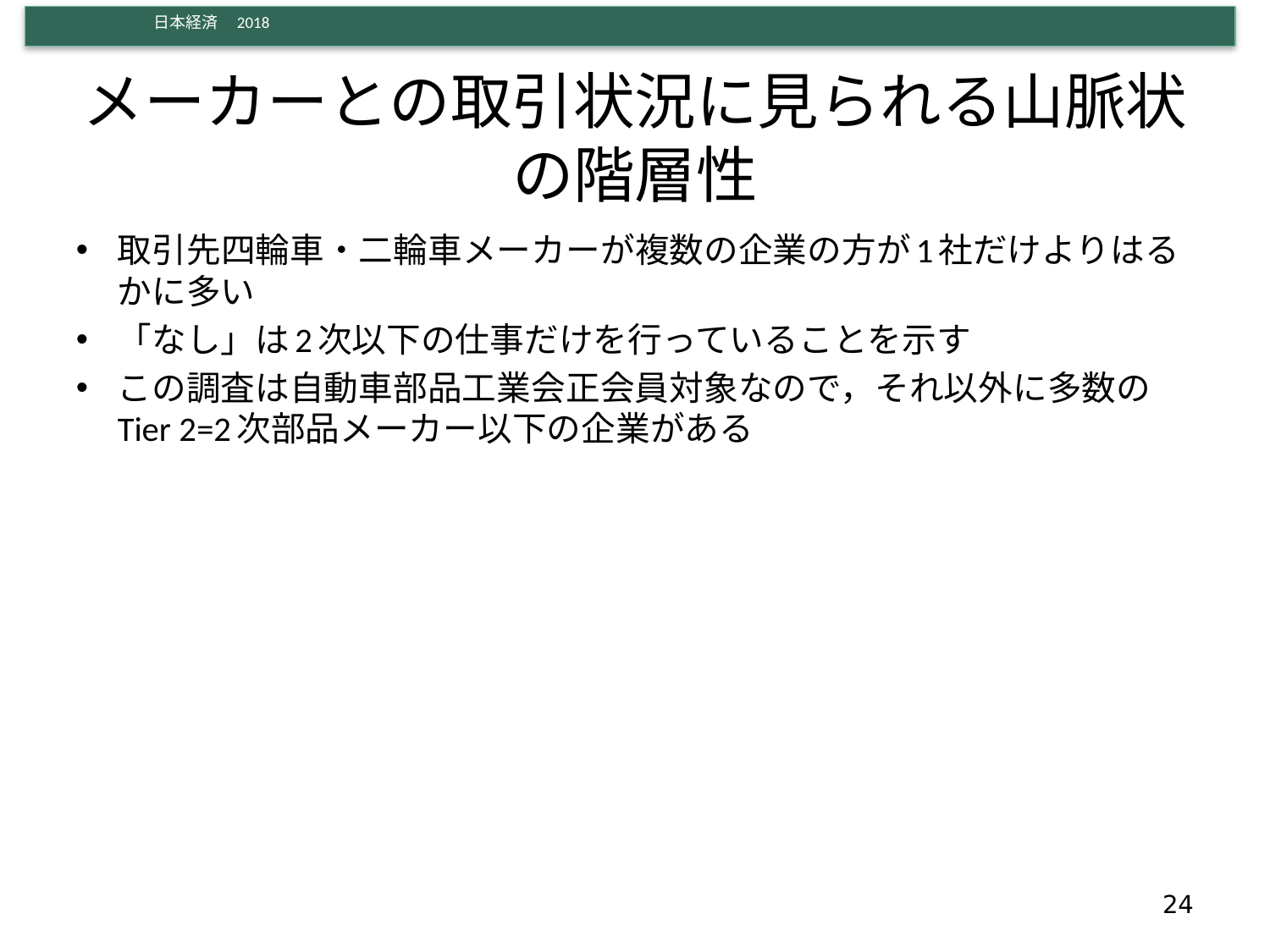

# メーカーとの取引状況に見られる山脈状の階層性
取引先四輪車・二輪車メーカーが複数の企業の方が1社だけよりはるかに多い
「なし」は2次以下の仕事だけを行っていることを示す
この調査は自動車部品工業会正会員対象なので，それ以外に多数のTier 2=2次部品メーカー以下の企業がある
24